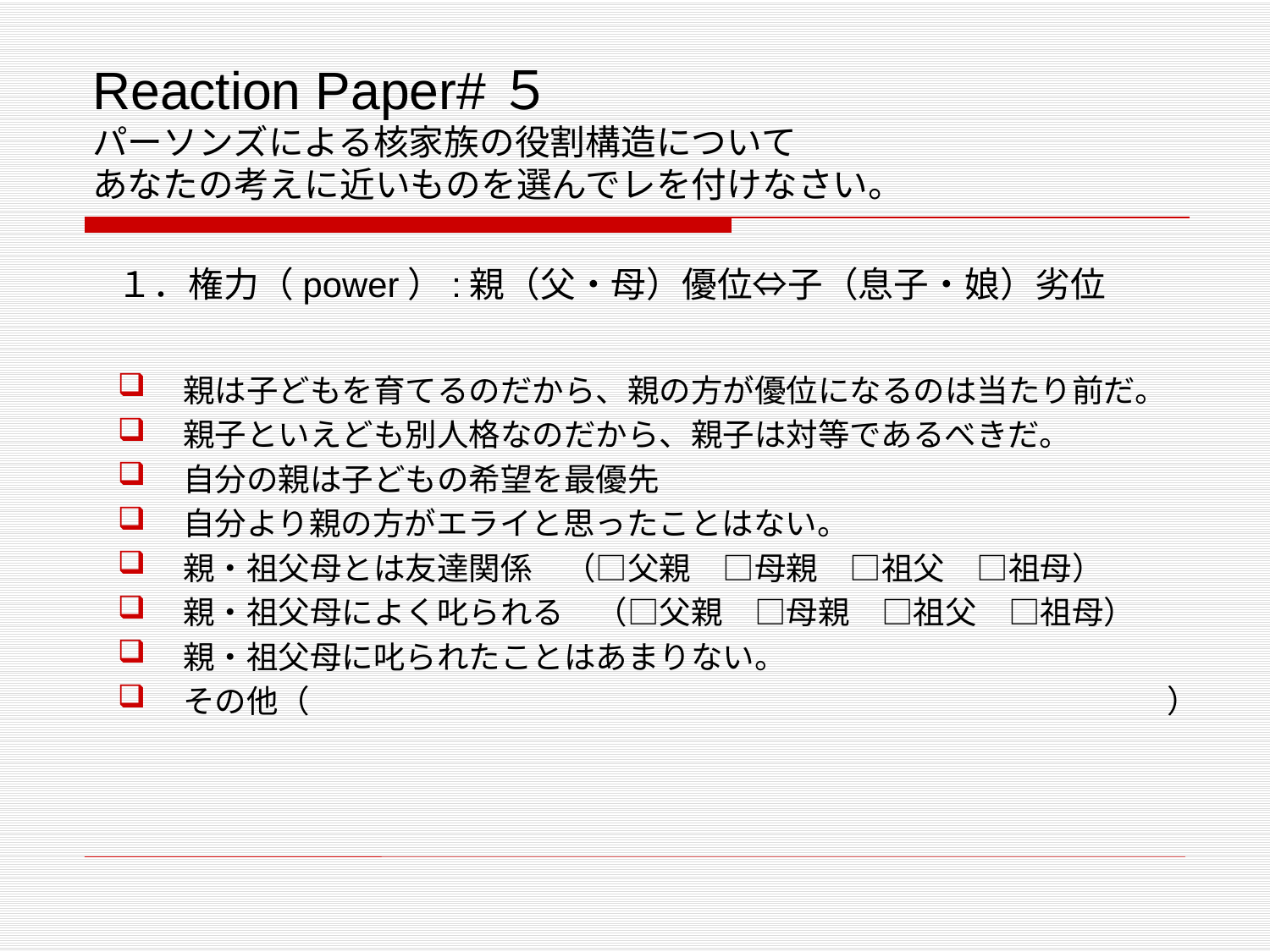

# Reaction Paper#５ パーソンズによる核家族の役割構造について あなたの考えに近いものを選んでレを付けなさい。
１．権力（power）:親（父・母）優位⇔子（息子・娘）劣位

親は子どもを育てるのだから、親の方が優位になるのは当たり前だ。
親子といえども別人格なのだから、親子は対等であるべきだ。
自分の親は子どもの希望を最優先
自分より親の方がエライと思ったことはない。
親・祖父母とは友達関係　（□父親　□母親　□祖父　□祖母）
親・祖父母によく叱られる　（□父親　□母親　□祖父　□祖母）
親・祖父母に叱られたことはあまりない。
その他（　　　　　　　　　　　　　　　　　　　　　　　　　　　）